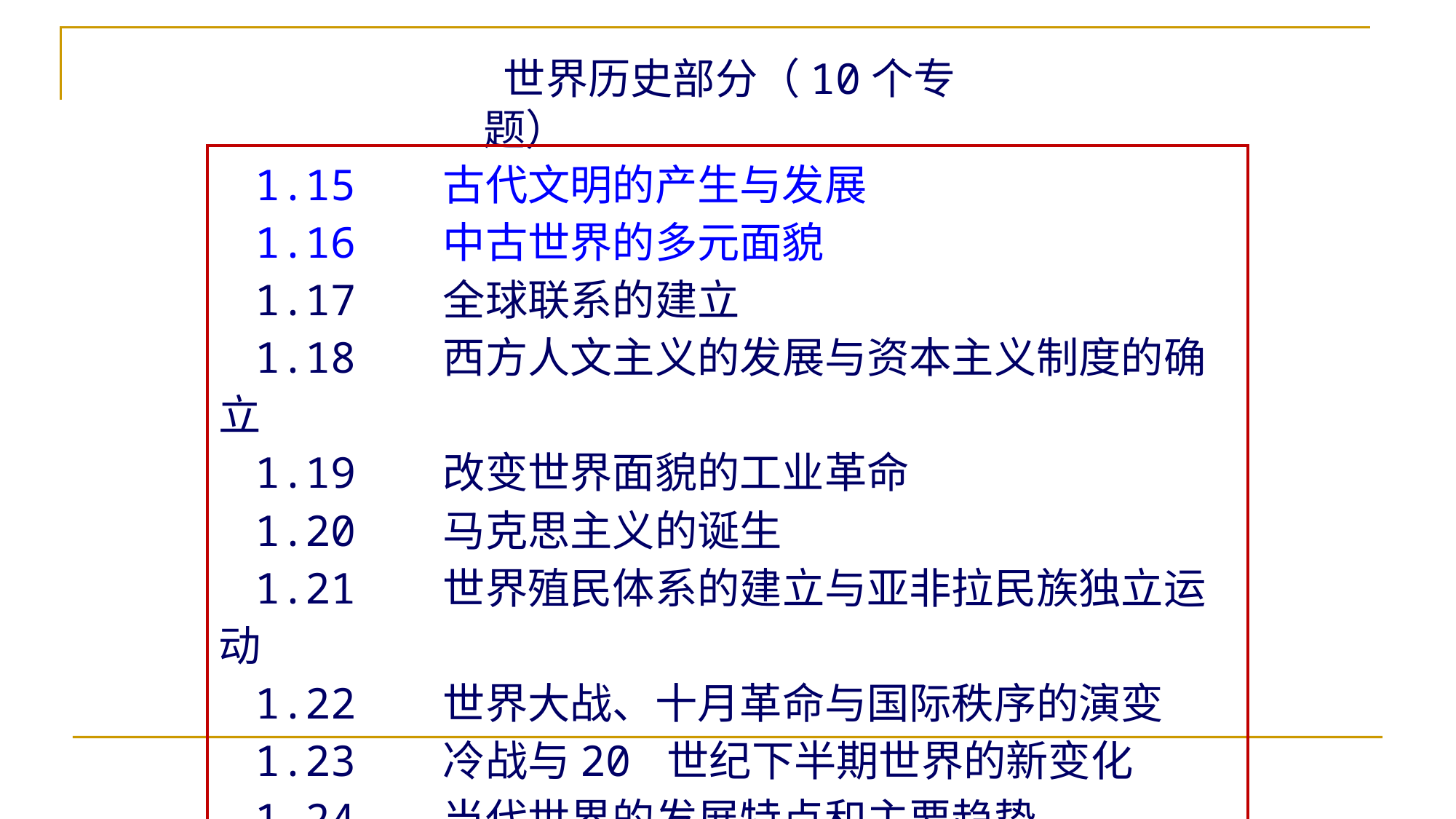

世界历史部分（10个专题）
1.15   古代文明的产生与发展
1.16   中古世界的多元面貌
1.17   全球联系的建立
1.18   西方人文主义的发展与资本主义制度的确立
1.19   改变世界面貌的工业革命
1.20   马克思主义的诞生
1.21   世界殖民体系的建立与亚非拉民族独立运动
1.22   世界大战、十月革命与国际秩序的演变
1.23   冷战与20 世纪下半期世界的新变化
1.24   当代世界的发展特点和主要趋势